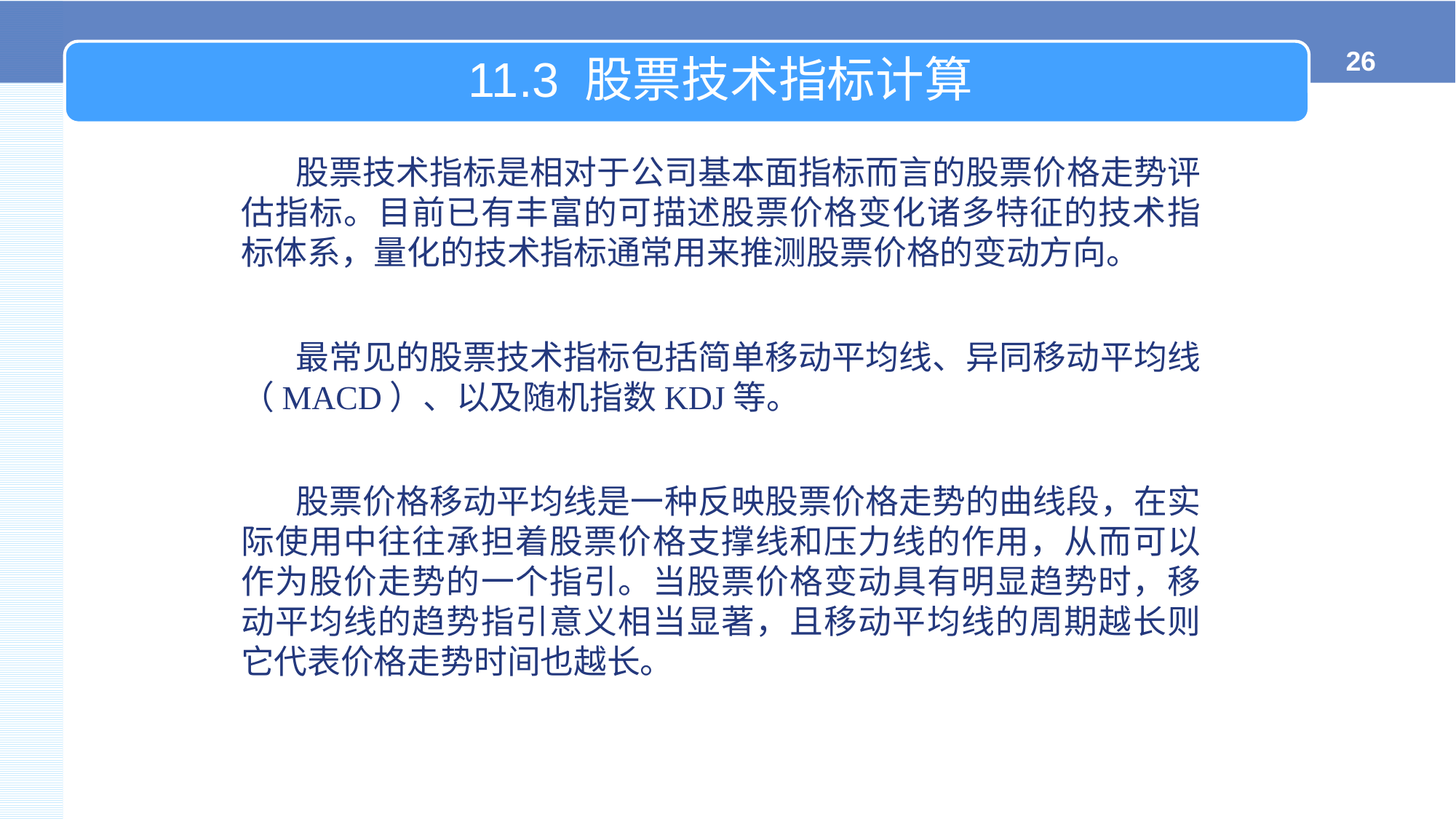

11.3 股票技术指标计算
股票技术指标是相对于公司基本面指标而言的股票价格走势评估指标。目前已有丰富的可描述股票价格变化诸多特征的技术指标体系，量化的技术指标通常用来推测股票价格的变动方向。
最常见的股票技术指标包括简单移动平均线、异同移动平均线（MACD）、以及随机指数KDJ等。
股票价格移动平均线是一种反映股票价格走势的曲线段，在实际使用中往往承担着股票价格支撑线和压力线的作用，从而可以作为股价走势的一个指引。当股票价格变动具有明显趋势时，移动平均线的趋势指引意义相当显著，且移动平均线的周期越长则它代表价格走势时间也越长。